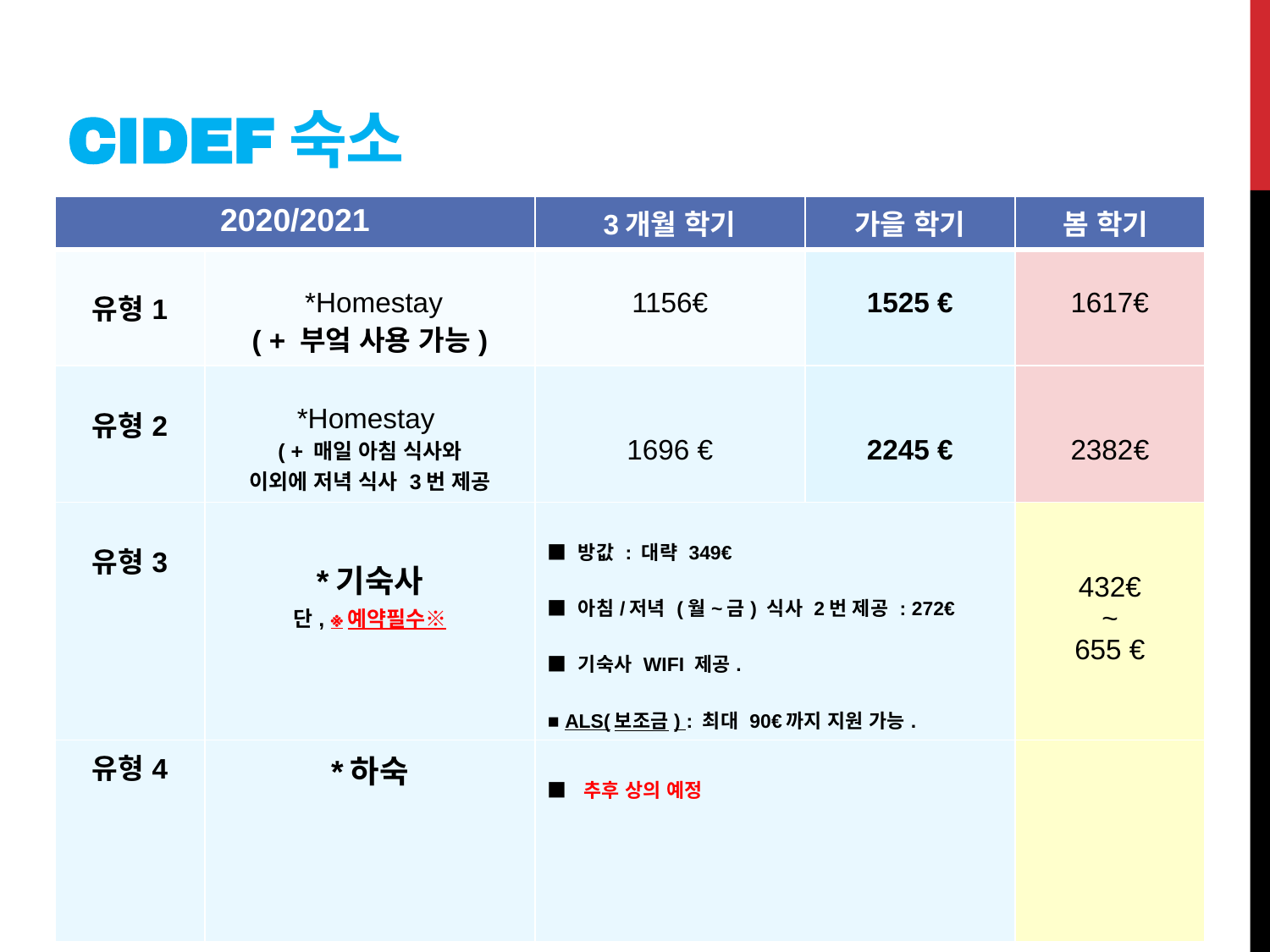

# CIDEF숙소
| 2020/2021 |  | 3개월 학기 | 가을 학기 | 봄 학기 |
| --- | --- | --- | --- | --- |
| 유형1 | \*Homestay ( + 부엌 사용 가능) | 1156€ | 1525 € | 1617€ |
| 유형2 | \*Homestay ( + 매일 아침 식사와 이외에 저녁 식사 3번 제공 | 1696 € | 2245 € | 2382€ |
| 유형3 | \*기숙사 단, ※예약필수※ | ■ 방값 : 대략 349€ ■ 아침/저녁 (월~금) 식사 2번 제공 : 272€ ■ 기숙사 WIFI 제공. ■ ALS(보조금) : 최대 90€까지 지원 가능. |  | 432€ ~ 655 € |
| 유형4 | \*하숙 | ■ 추후 상의 예정 |  |  |